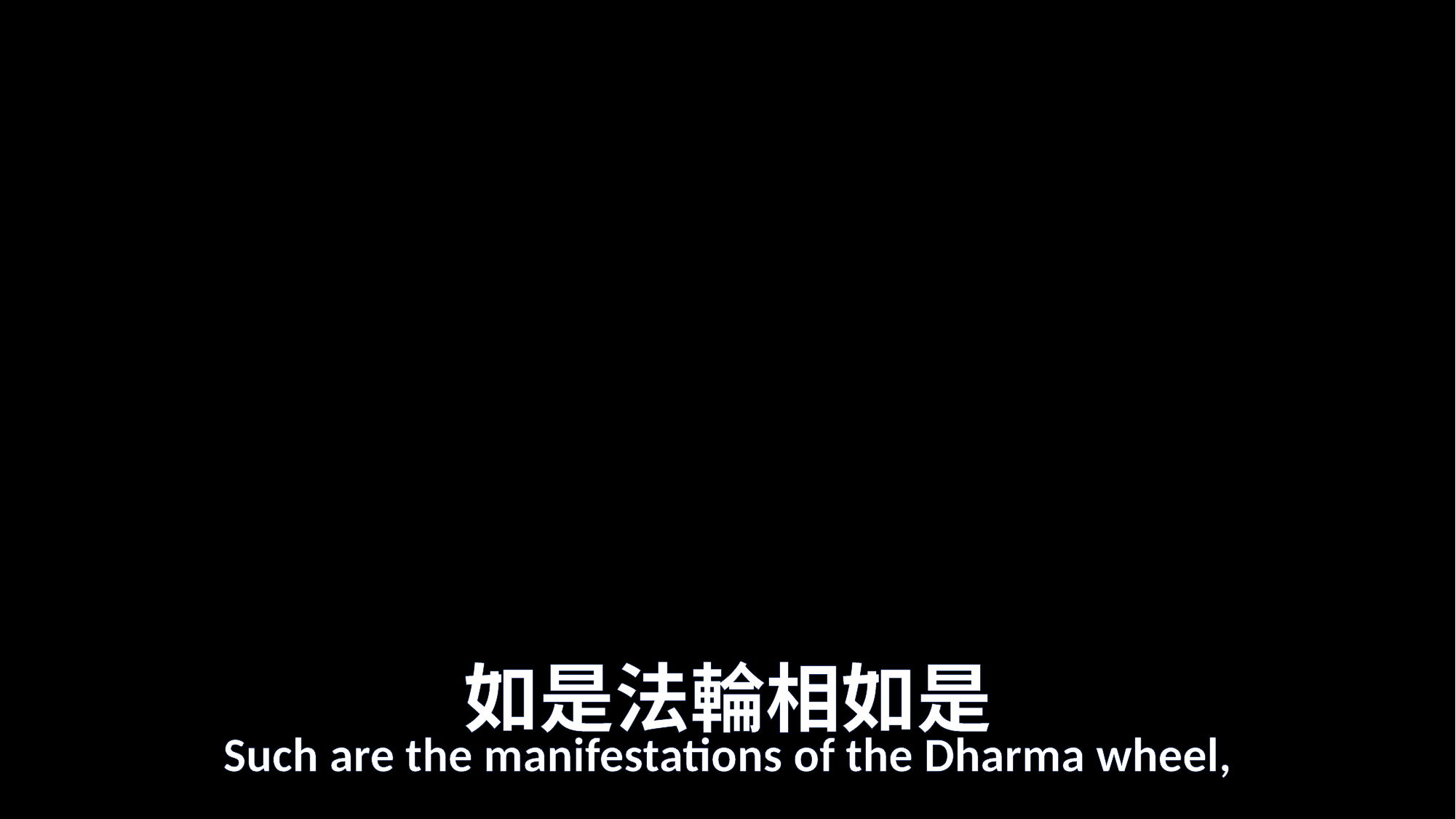

# 如是法輪相如是
Such are the manifestations of the Dharma wheel,